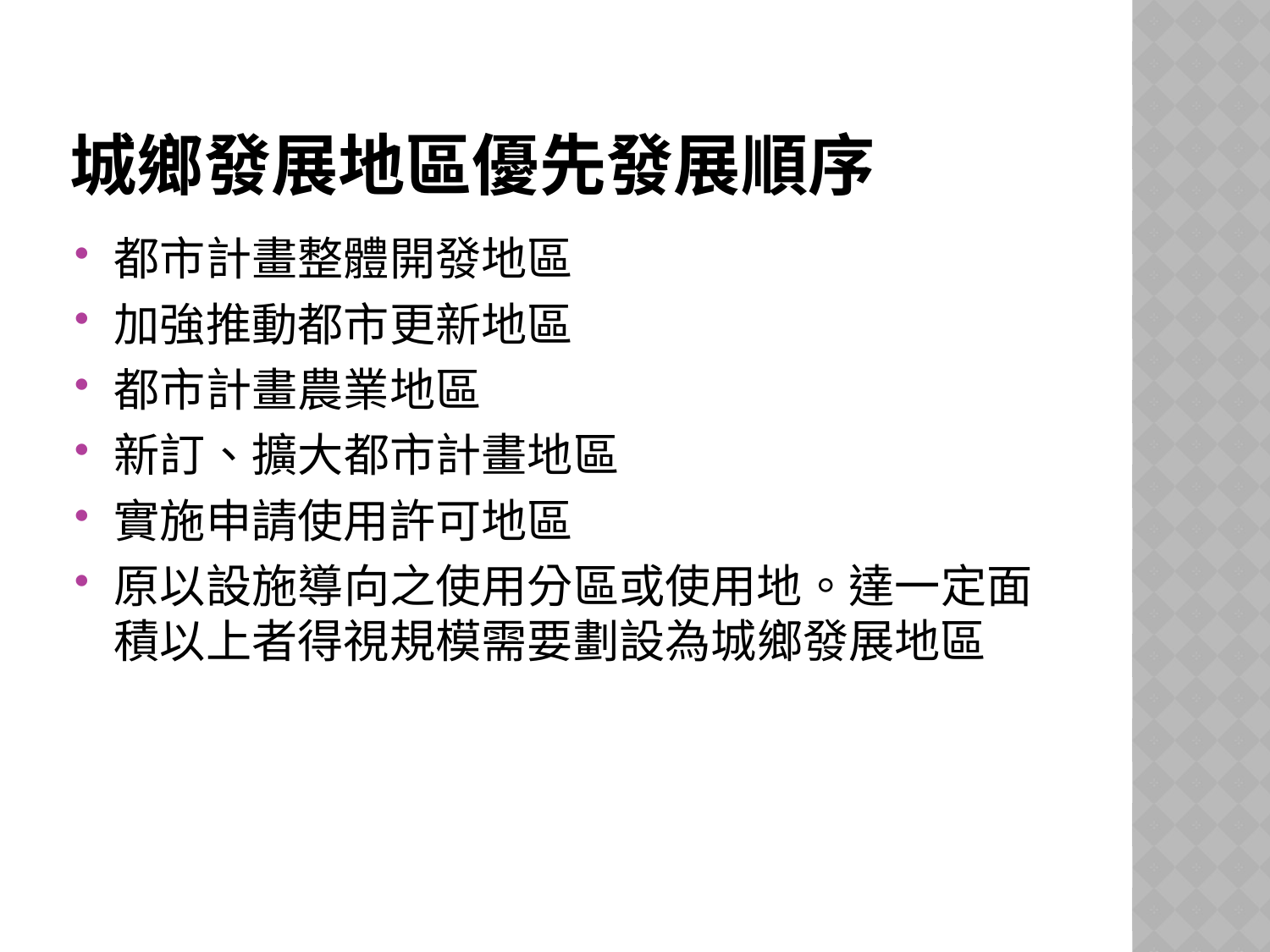

# 城鄉發展地區優先發展順序
都市計畫整體開發地區
加強推動都市更新地區
都市計畫農業地區
新訂、擴大都市計畫地區
實施申請使用許可地區
原以設施導向之使用分區或使用地。達一定面積以上者得視規模需要劃設為城鄉發展地區